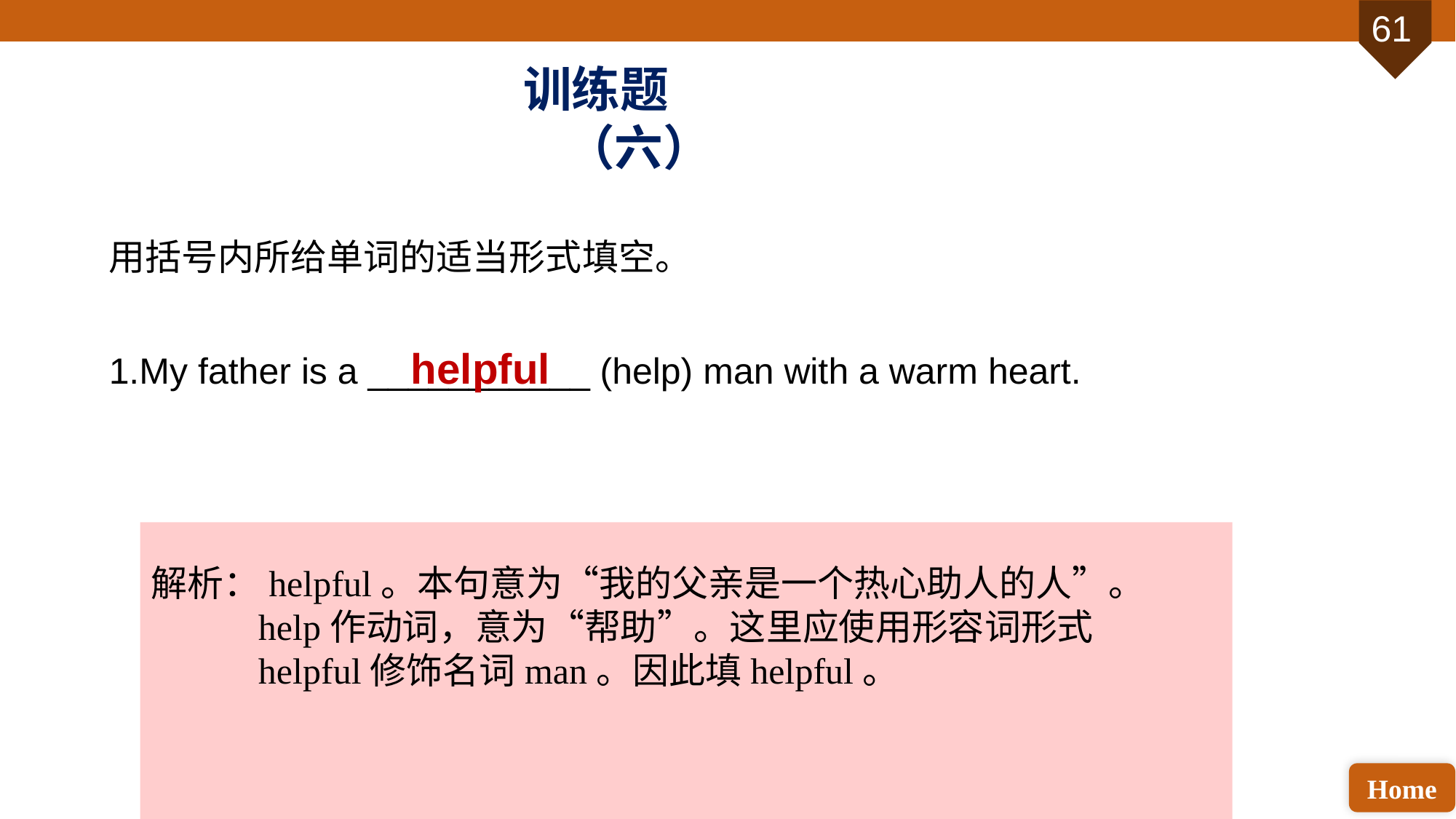

训练题（六）
用括号内所给单词的适当形式填空。

1.My father is a ___________ (help) man with a warm heart.
helpful

解析：helpful。本句意为“我的父亲是一个热心助人的人”。help作动词，意为“帮助”。这里应使用形容词形式helpful修饰名词man。因此填helpful。